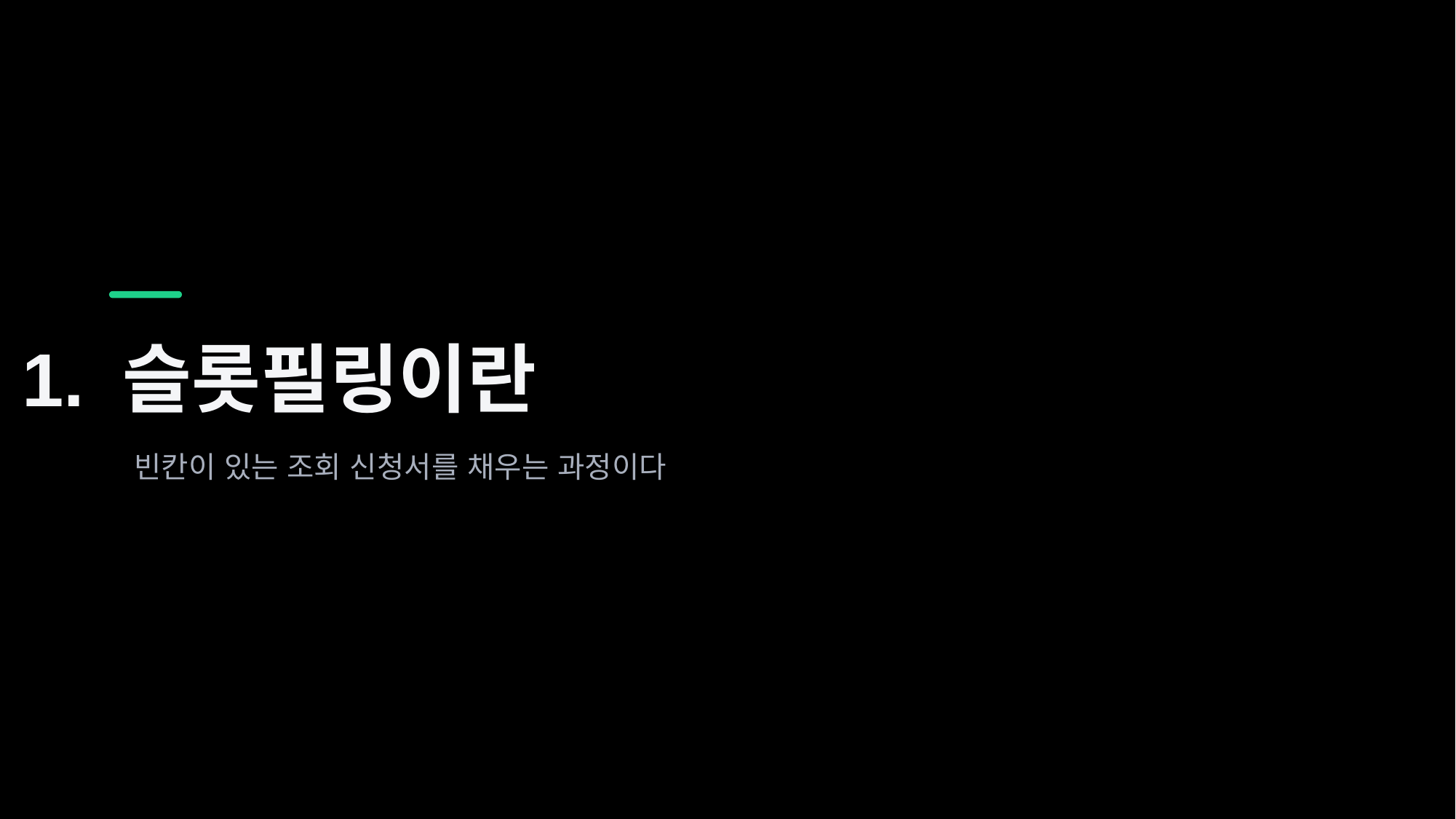

1. 슬롯필링이란
빈칸이 있는 조회 신청서를 채우는 과정이다